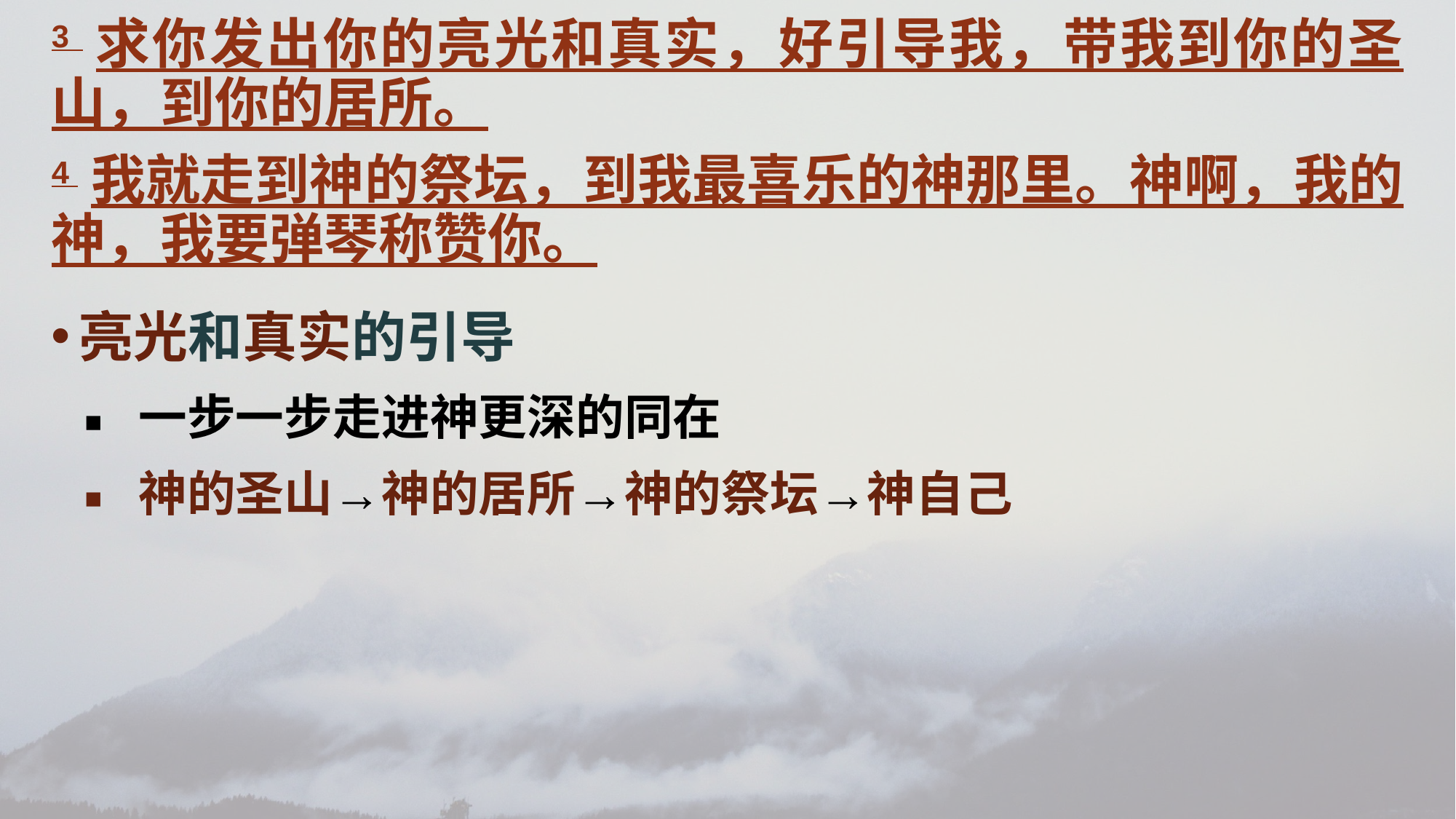

3 求你发出你的亮光和真实，好引导我，带我到你的圣山，到你的居所。
4 我就走到神的祭坛，到我最喜乐的神那里。神啊，我的神，我要弹琴称赞你。
亮光和真实的引导
一步一步走进神更深的同在
神的圣山→神的居所→神的祭坛→神自己